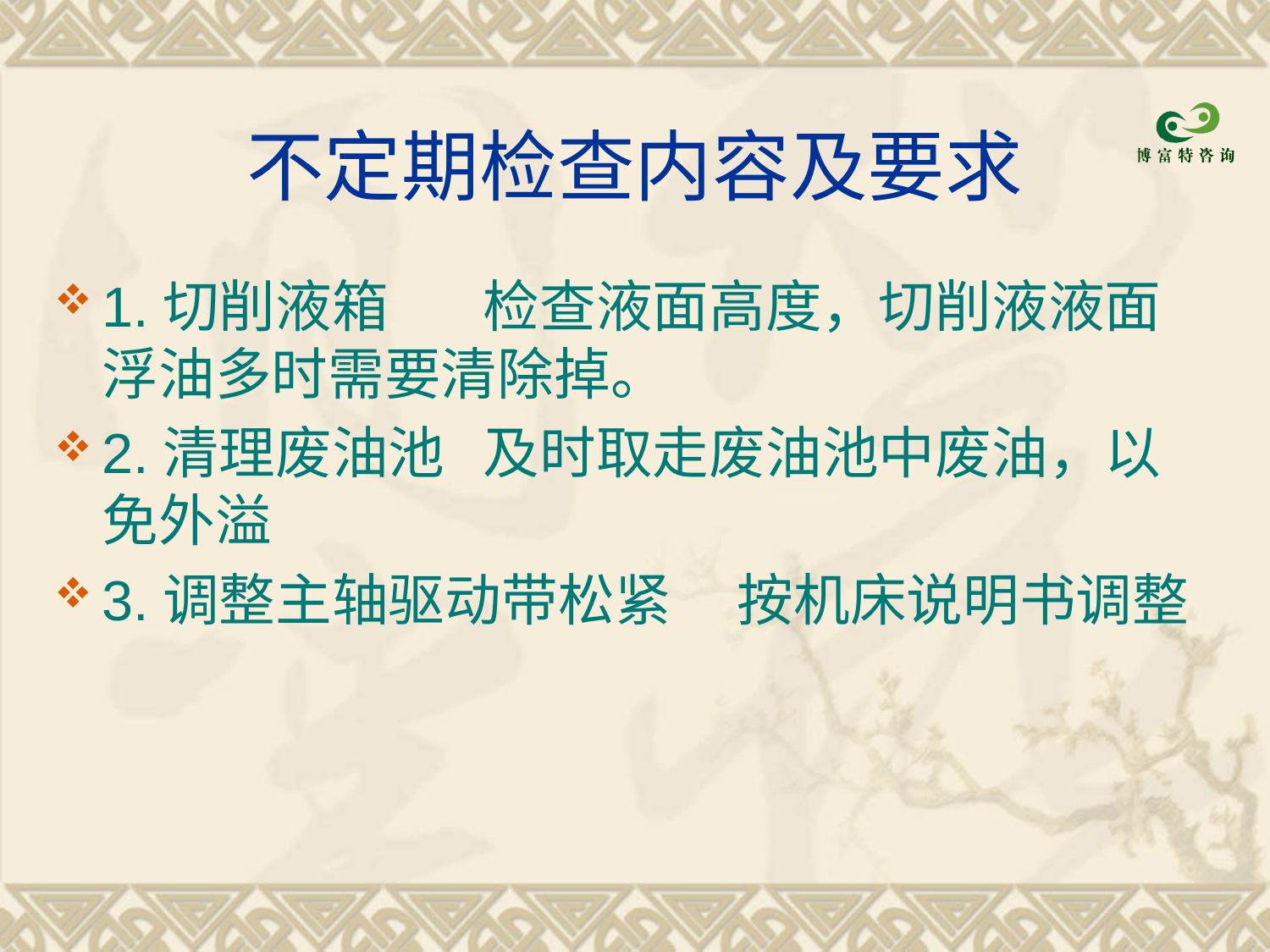

# 不定期检查内容及要求
1.切削液箱	检查液面高度，切削液液面浮油多时需要清除掉。
2.清理废油池	及时取走废油池中废油，以免外溢
3.调整主轴驱动带松紧	按机床说明书调整